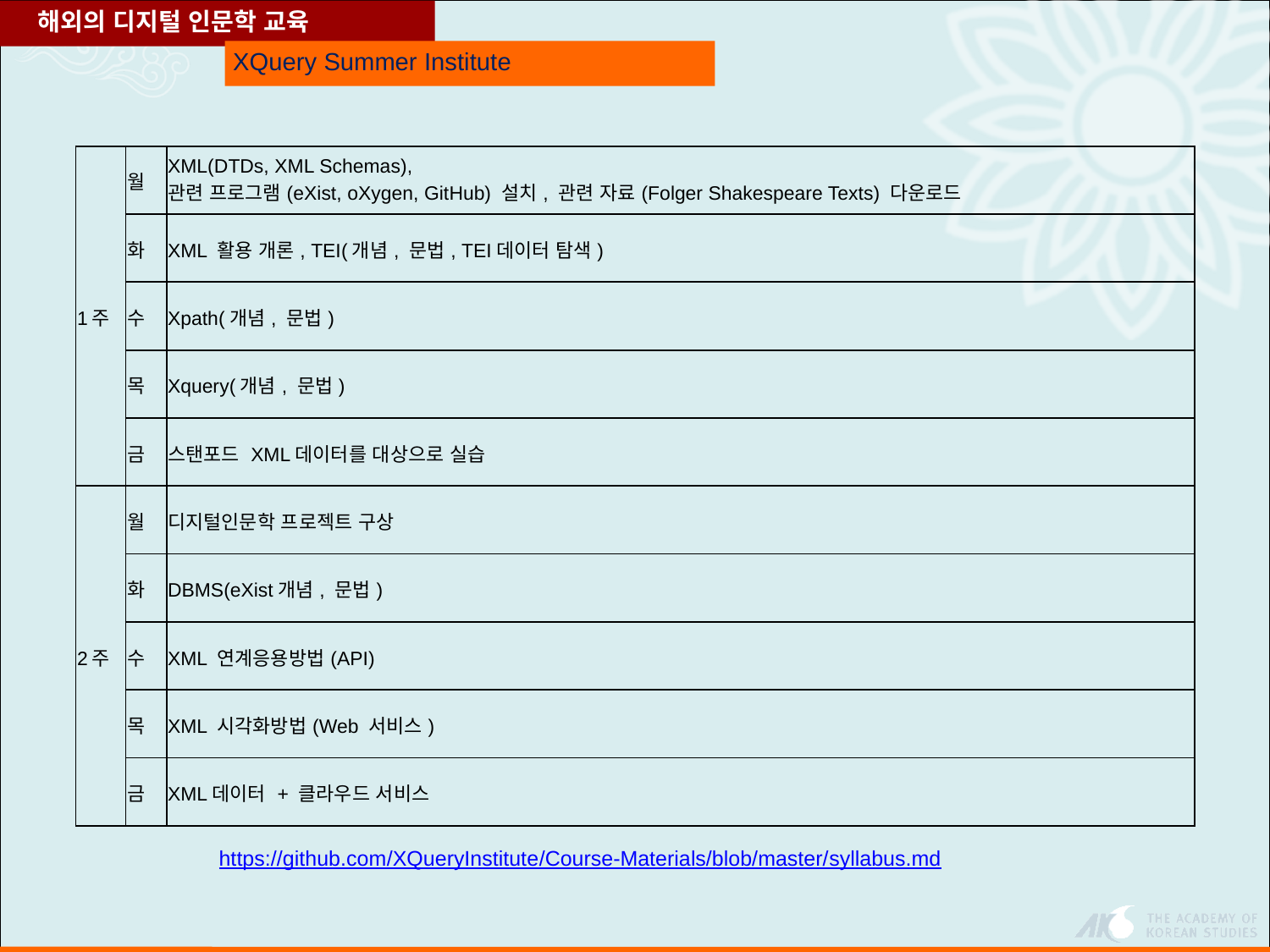

해외의 디지털 인문학 교육

XQuery Summer Institute

| 1주 | 월 | XML(DTDs, XML Schemas), 관련 프로그램(eXist, oXygen, GitHub) 설치, 관련 자료(Folger Shakespeare Texts) 다운로드 |
| --- | --- | --- |
|  | 화 | XML 활용 개론, TEI(개념, 문법, TEI데이터 탐색) |
|  | 수 | Xpath(개념, 문법) |
|  | 목 | Xquery(개념, 문법) |
|  | 금 | 스탠포드 XML데이터를 대상으로 실습 |
| 2주 | 월 | 디지털인문학 프로젝트 구상 |
|  | 화 | DBMS(eXist개념, 문법) |
|  | 수 | XML 연계응용방법(API) |
|  | 목 | XML 시각화방법(Web 서비스) |
|  | 금 | XML데이터 + 클라우드 서비스 |
https://github.com/XQueryInstitute/Course-Materials/blob/master/syllabus.md